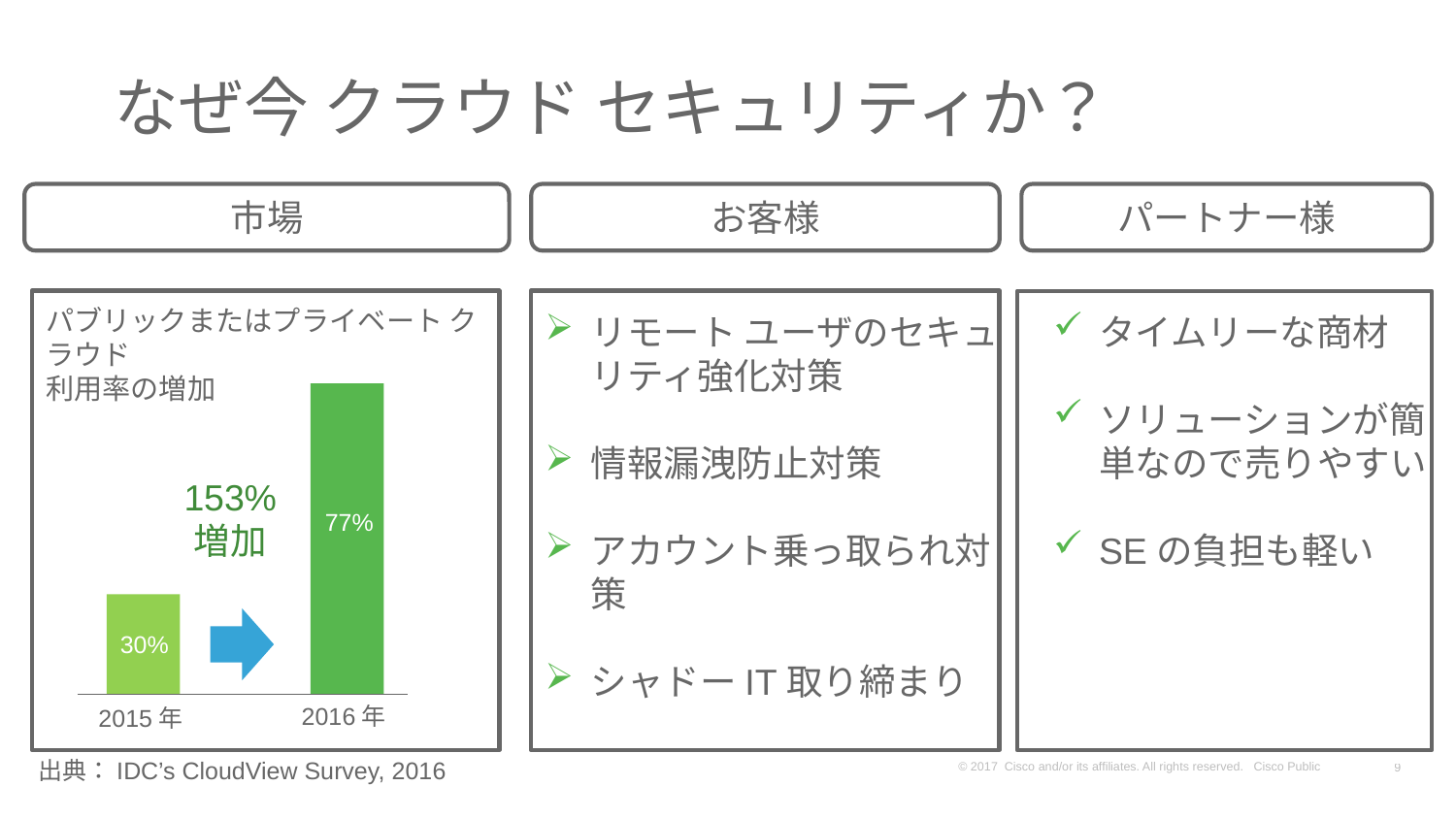

# なぜ今 クラウド セキュリティか？
市場
お客様
パートナー様

パブリックまたはプライベート クラウド
利用率の増加
リモート ユーザのセキュリティ強化対策

情報漏洩防止対策

アカウント乗っ取られ対策

シャドーIT取り締まり

タイムリーな商材

ソリューションが簡単なので売りやすい

SEの負担も軽い

153%
増加
77%

30%
2016年
2015年

出典：IDC’s CloudView Survey, 2016